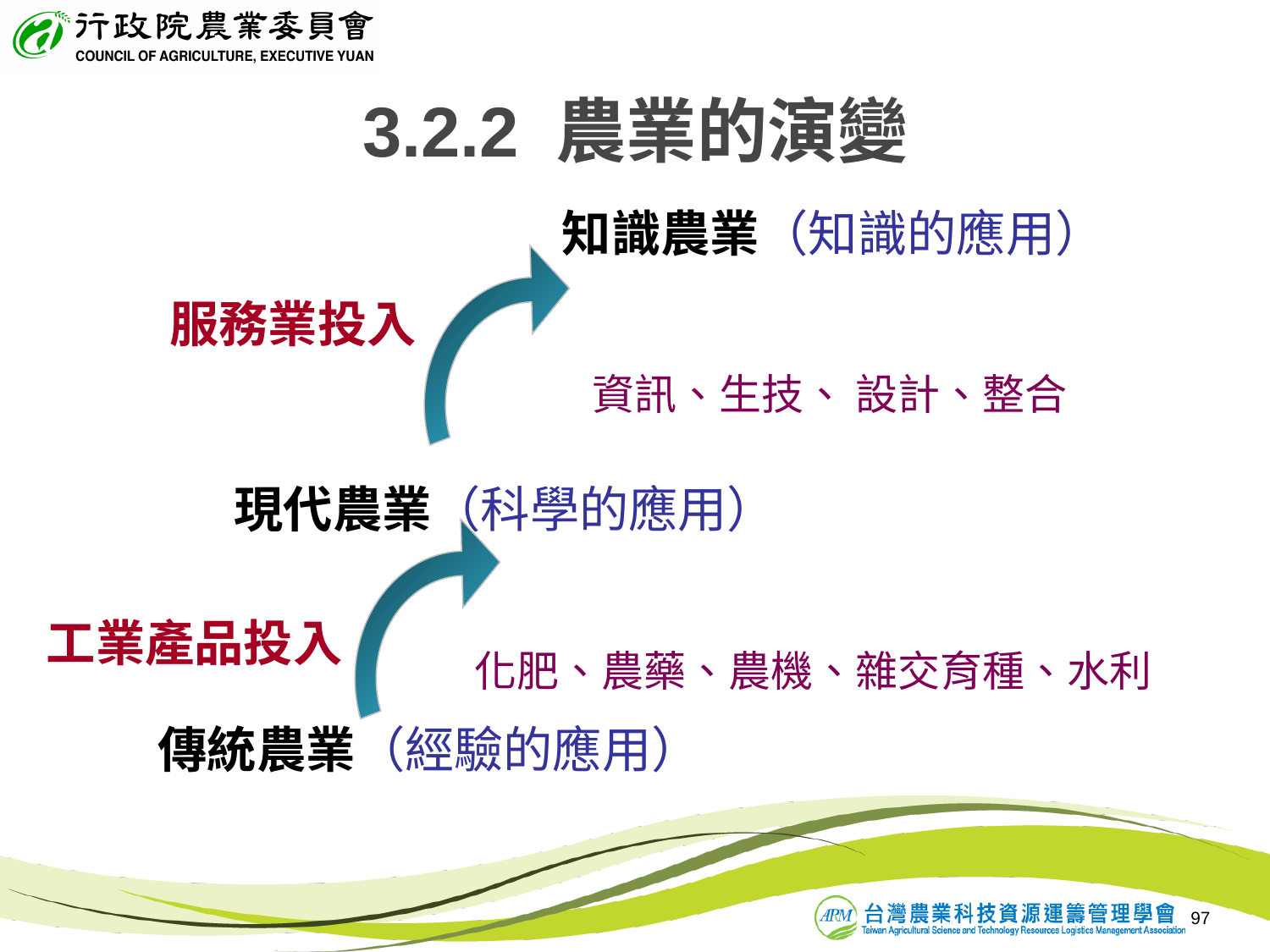

# 3.2.2 農業的演變
知識農業（知識的應用）
服務業投入
資訊、生技、 設計、整合

現代農業（科學的應用）

工業產品投入
化肥、農藥、農機、雜交育種、水利
傳統農業（經驗的應用）
97